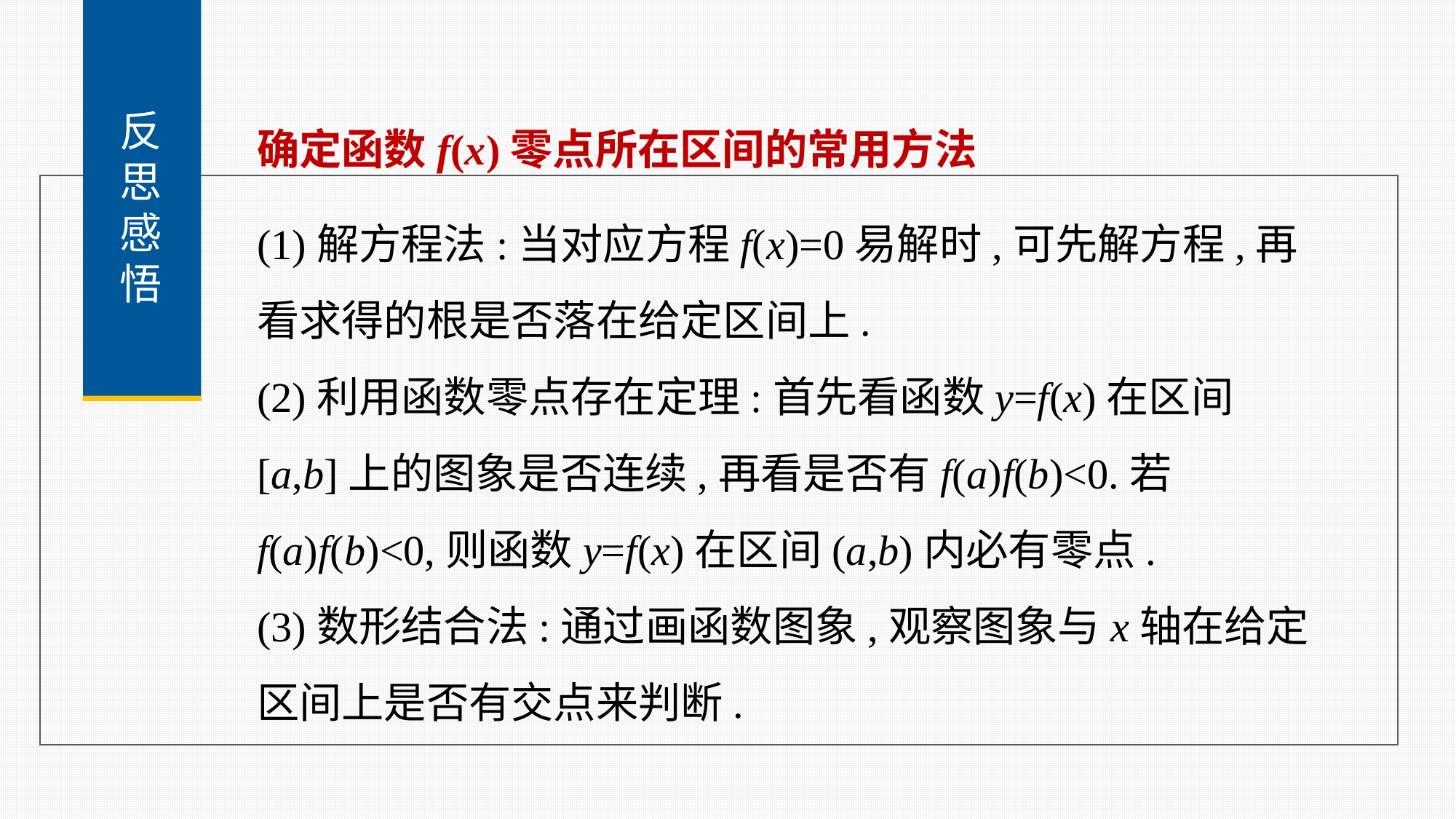

反
思
感
悟

确定函数f(x)零点所在区间的常用方法

(1)解方程法:当对应方程f(x)=0易解时,可先解方程,再看求得的根是否落在给定区间上.
(2)利用函数零点存在定理:首先看函数y=f(x)在区间[a,b]上的图象是否连续,再看是否有f(a)f(b)<0.若f(a)f(b)<0,则函数y=f(x)在区间(a,b)内必有零点.
(3)数形结合法:通过画函数图象,观察图象与x轴在给定区间上是否有交点来判断.